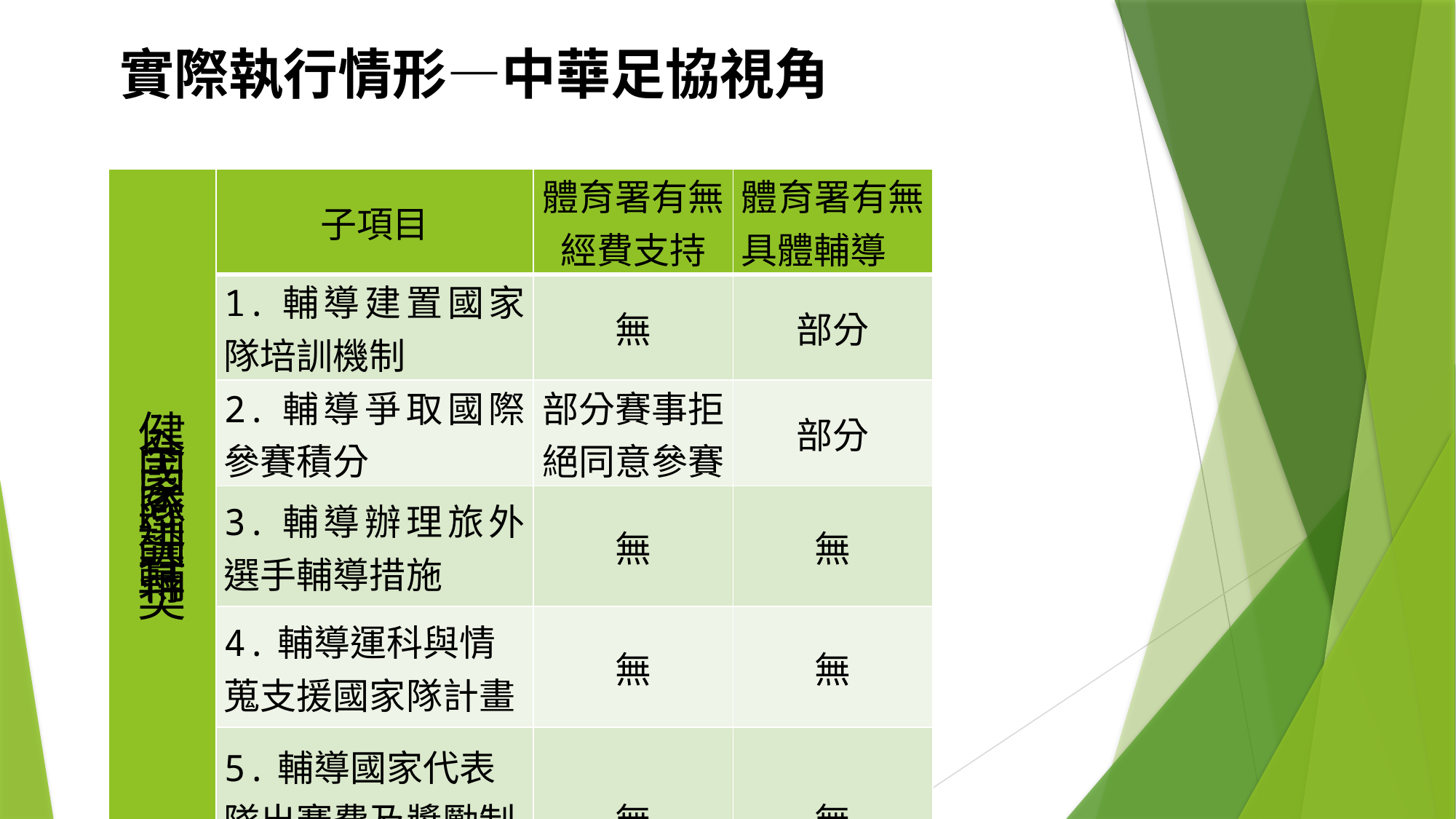

# 實際執行情形—中華足協視角
| 健全國家隊選訓賽輔奨 | 子項目 | 體育署有無經費支持 | 體育署有無具體輔導 |
| --- | --- | --- | --- |
|  | 1.輔導建置國家隊培訓機制 | 無 | 部分 |
|  | 2.輔導爭取國際參賽積分 | 部分賽事拒絕同意參賽 | 部分 |
|  | 3.輔導辦理旅外選手輔導措施 | 無 | 無 |
|  | 4.輔導運科與情蒐支援國家隊計畫 | 無 | 無 |
|  | 5.輔導國家代表隊出賽費及獎勵制度 | 無 | 無 |